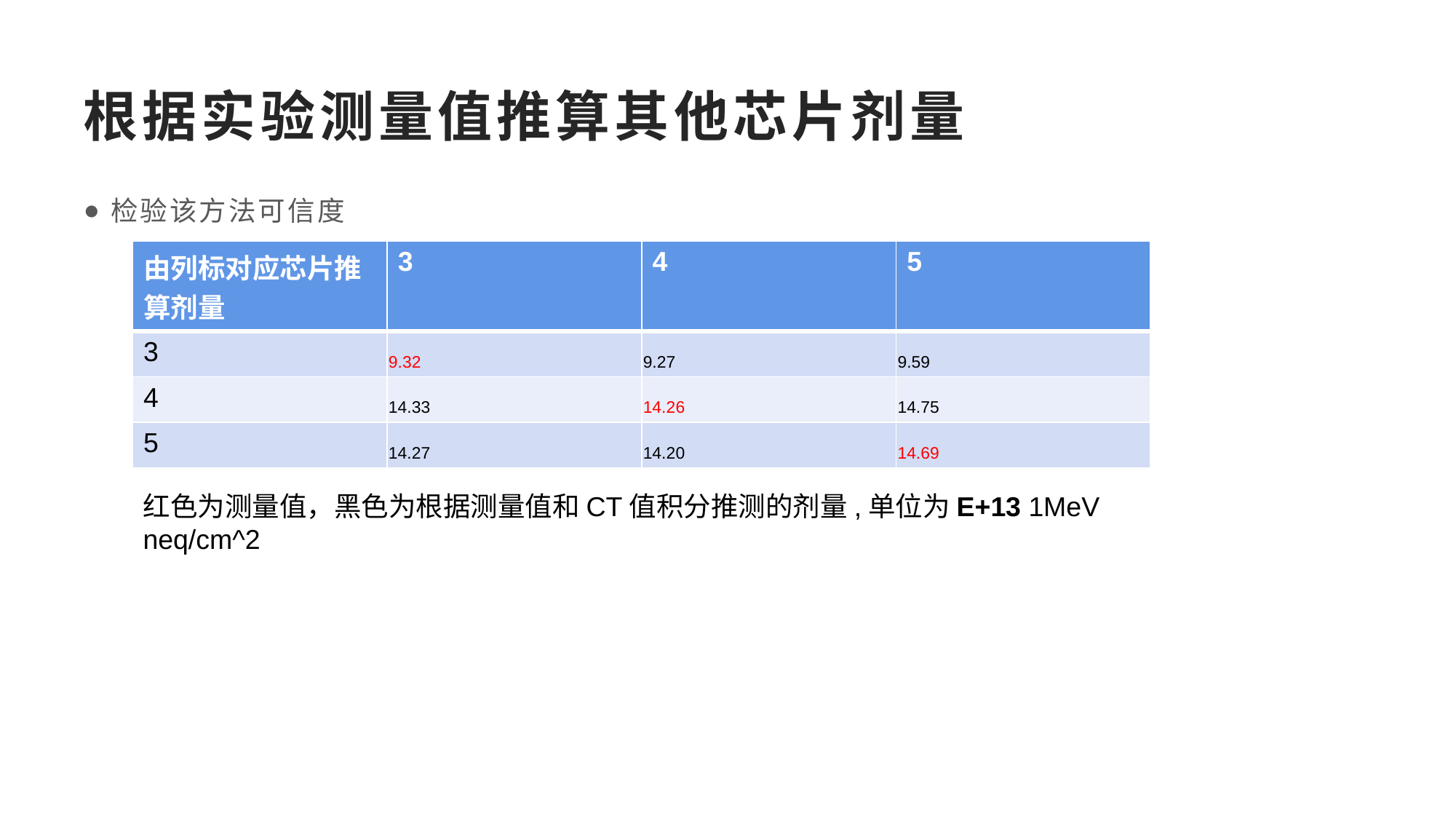

# 根据实验测量值推算其他芯片剂量
检验该方法可信度

| 由列标对应芯片推算剂量 | 3 | 4 | 5 |
| --- | --- | --- | --- |
| 3 | 9.32 | 9.27 | 9.59 |
| 4 | 14.33 | 14.26 | 14.75 |
| 5 | 14.27 | 14.20 | 14.69 |
红色为测量值，黑色为根据测量值和CT值积分推测的剂量,单位为E+13 1MeV neq/cm^2